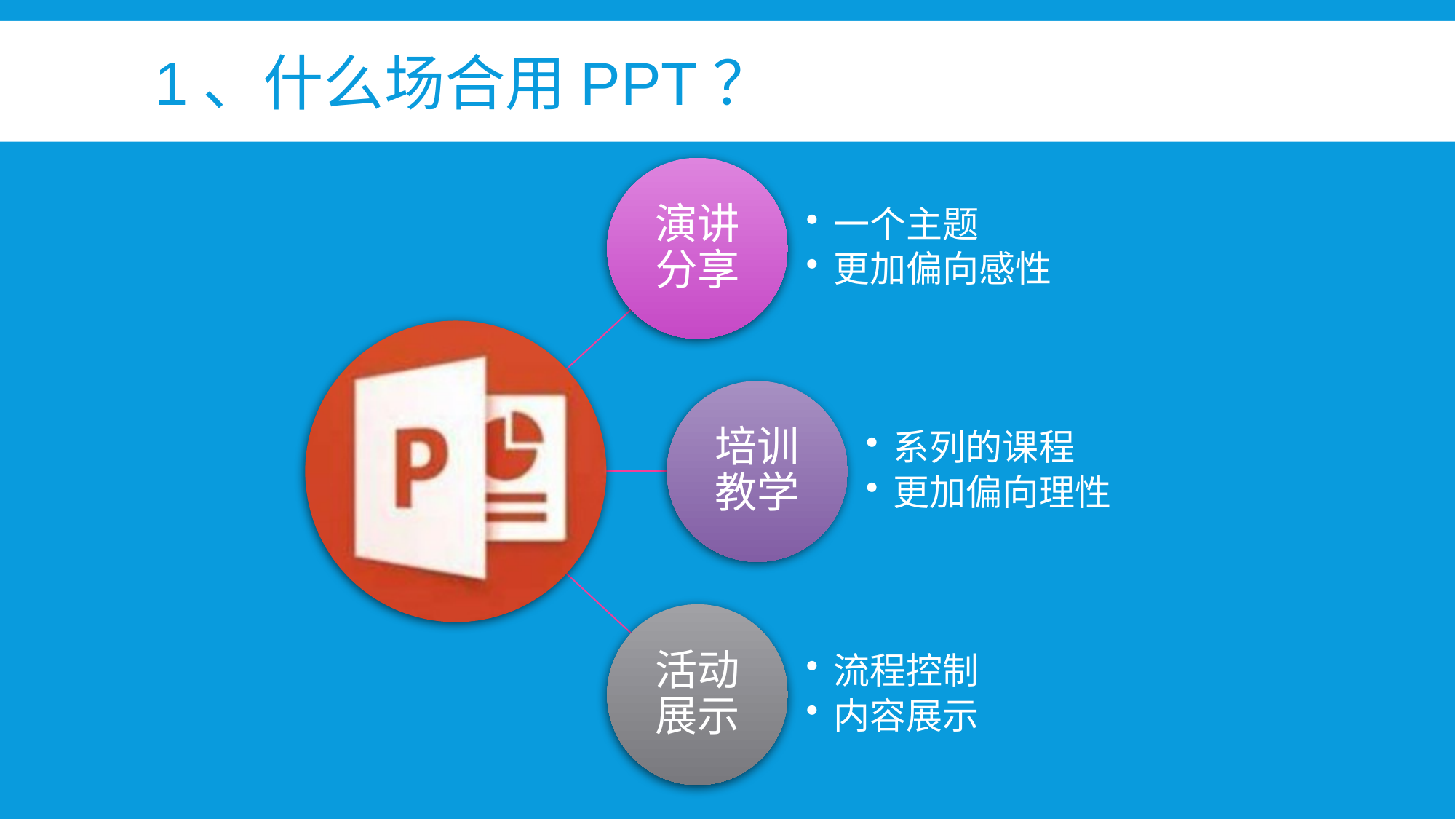

# 1、什么场合用PPT？
演讲分享
一个主题
更加偏向感性
培训教学
系列的课程
更加偏向理性
活动展示
流程控制
内容展示